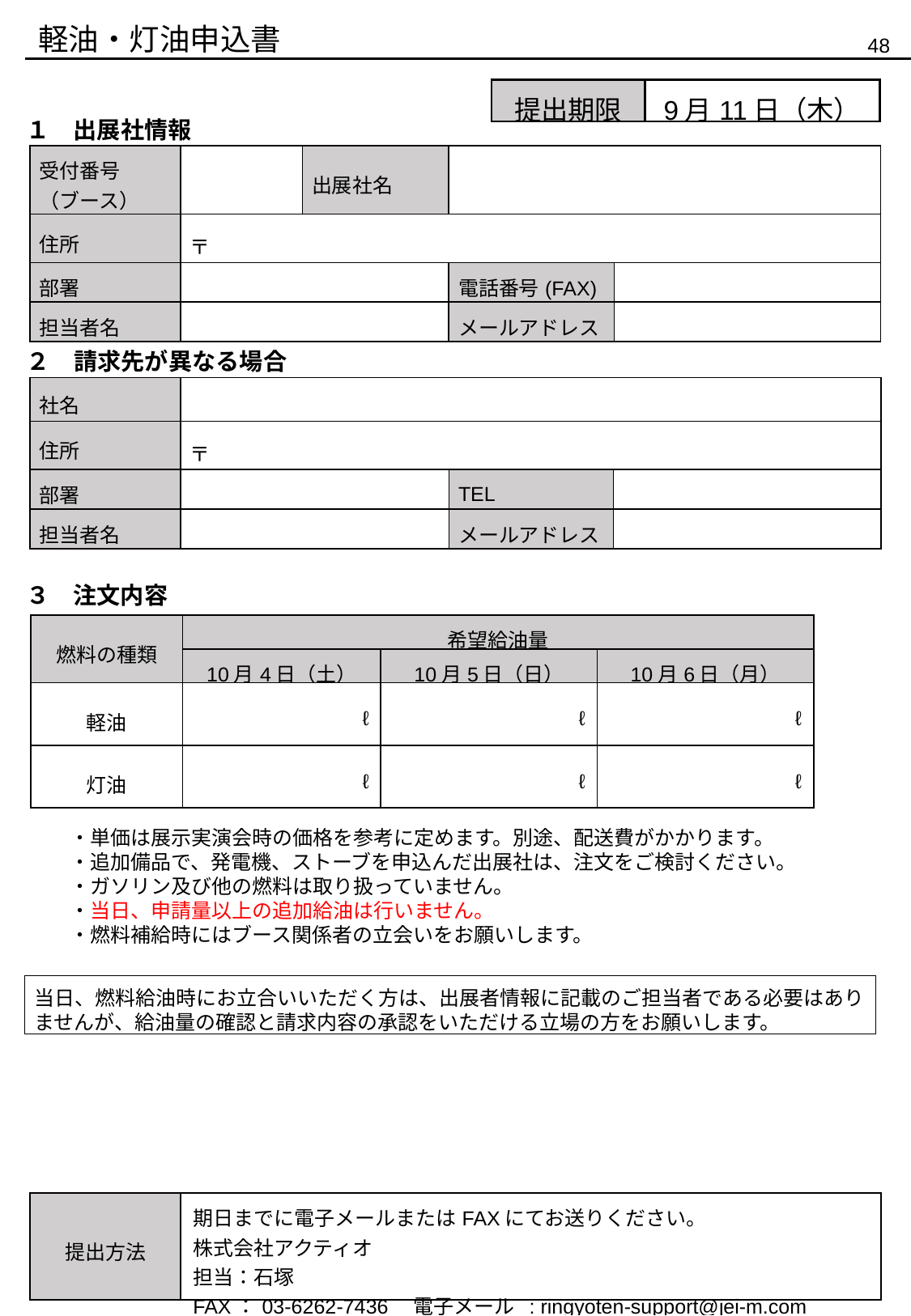

軽油・灯油申込書
48
| 提出期限 | 9月11日（木） |
| --- | --- |
１　出展社情報
| 受付番号 （ブース） |  | 出展社名 |  |  |
| --- | --- | --- | --- | --- |
| 住所 | 〒 |  |  |  |
| 部署 |  |  | 電話番号(FAX) |  |
| 担当者名 |  |  | メールアドレス |  |
２　請求先が異なる場合
| 社名 |  |  |  |
| --- | --- | --- | --- |
| 住所 | 〒 |  |  |
| 部署 |  | TEL |  |
| 担当者名 |  | メールアドレス |  |
３　注文内容
| 燃料の種類 | 希望給油量 |  |  |
| --- | --- | --- | --- |
|  | 10月4日（土） | 10月5日（日） | 10月6日（月） |
| 軽油 | ℓ | ℓ | ℓ |
| 灯油 | ℓ | ℓ | ℓ |
・単価は展示実演会時の価格を参考に定めます。別途、配送費がかかります。
・追加備品で、発電機、ストーブを申込んだ出展社は、注文をご検討ください。
・ガソリン及び他の燃料は取り扱っていません。
・当日、申請量以上の追加給油は行いません。
・燃料補給時にはブース関係者の立会いをお願いします。
当日、燃料給油時にお立合いいただく方は、出展者情報に記載のご担当者である必要はありませんが、給油量の確認と請求内容の承認をいただける立場の方をお願いします。
| 提出方法 | 期日までに電子メールまたはFAXにてお送りください。 株式会社アクティオ 担当：石塚 FAX：03-6262-7436　電子メール : ringyoten-support@jei-m.com |
| --- | --- |